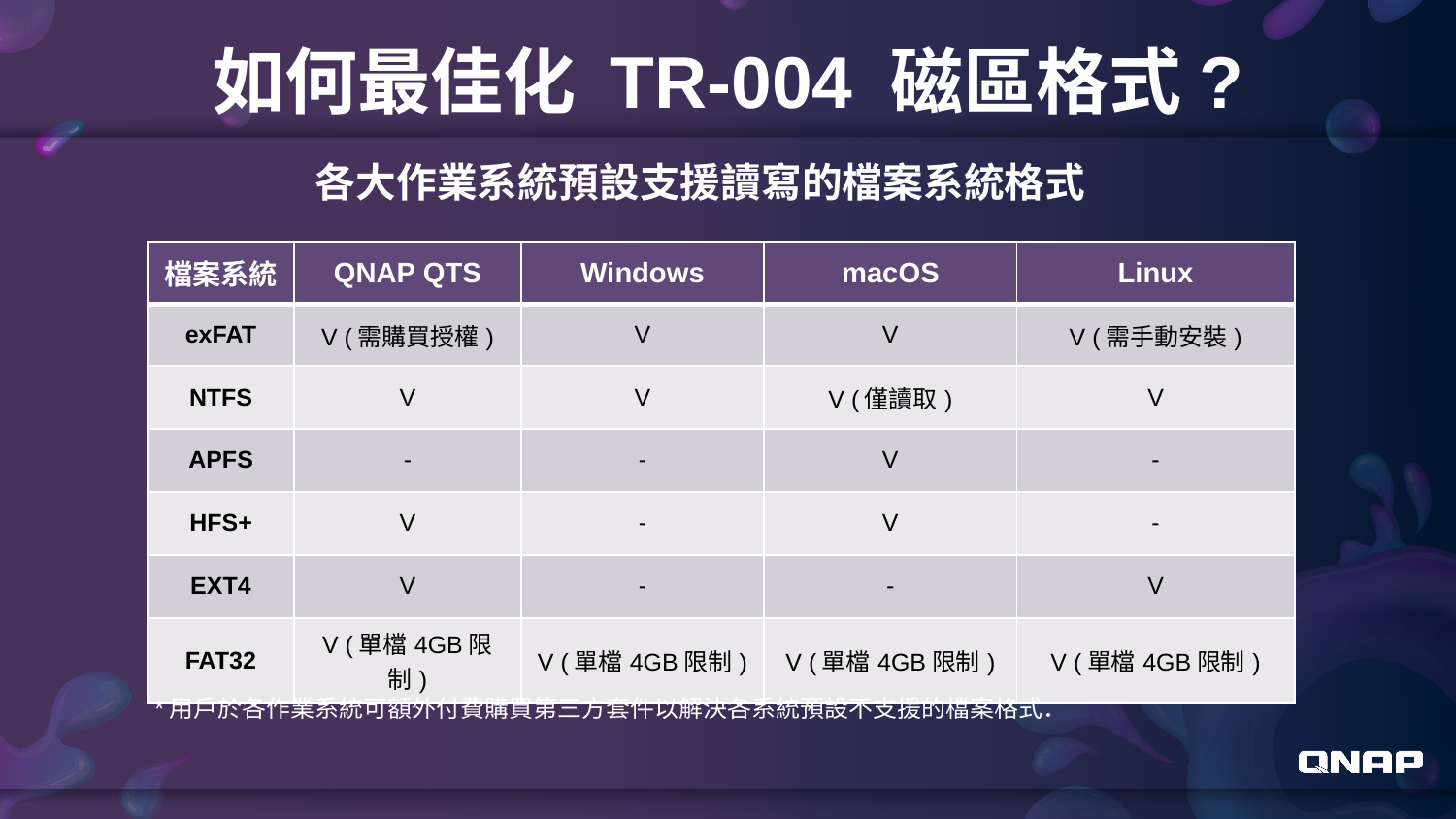

# 如何最佳化 TR-004 磁區格式?
各大作業系統預設支援讀寫的檔案系統格式
| 檔案系統 | QNAP QTS | Windows | macOS | Linux |
| --- | --- | --- | --- | --- |
| exFAT | V (需購買授權) | V | V | V (需手動安裝) |
| NTFS | V | V | V (僅讀取) | V |
| APFS | - | - | V | - |
| HFS+ | V | - | V | - |
| EXT4 | V | - | - | V |
| FAT32 | V (單檔4GB限制) | V (單檔4GB限制) | V (單檔4GB限制) | V (單檔4GB限制) |
*用戶於各作業系統可額外付費購買第三方套件以解決各系統預設不支援的檔案格式．